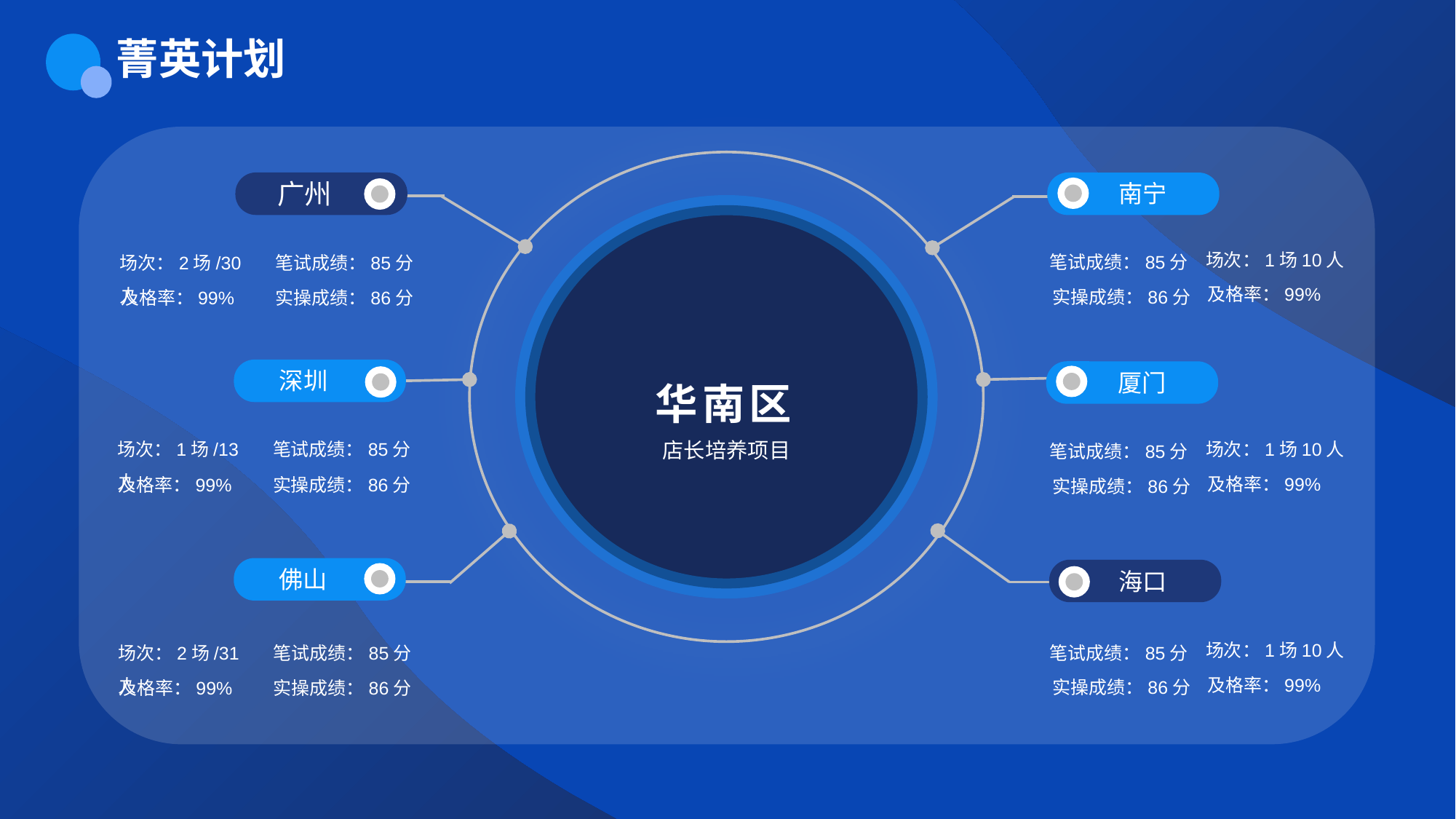

菁英计划

广州
南宁

场次：1场10人
笔试成绩：85分
及格率：99%
实操成绩：86分
场次：2场/30人
笔试成绩：85分
及格率：99%
实操成绩：86分
华南区

深圳
厦门
店长培养项目
场次：1场10人
笔试成绩：85分
及格率：99%
实操成绩：86分
场次：1场/13人
笔试成绩：85分
及格率：99%
实操成绩：86分

佛山

海口
场次：1场10人
笔试成绩：85分
及格率：99%
实操成绩：86分
场次：2场/31人
笔试成绩：85分
及格率：99%
实操成绩：86分